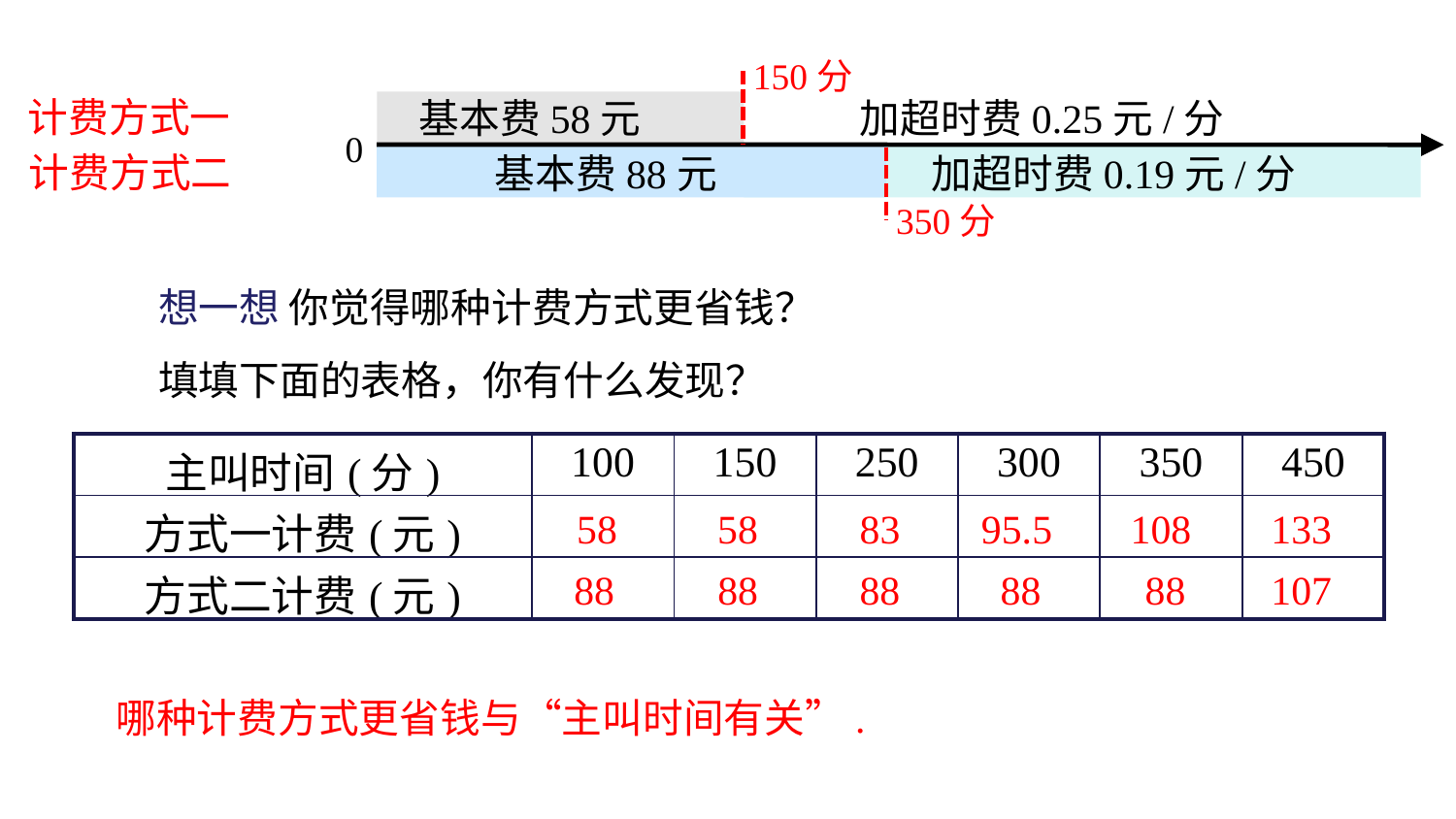

150分
计费方式一
加超时费0.25元/分
基本费58元

基本费88元
加超时费0.19元/分

0
计费方式二
350分
想一想 你觉得哪种计费方式更省钱？
填填下面的表格，你有什么发现？
| 主叫时间(分) | 100 | 150 | 250 | 300 | 350 | 450 |
| --- | --- | --- | --- | --- | --- | --- |
| 方式一计费(元) |  |  |  |  |  |  |
| 方式二计费(元) |  |  |  |  |  |  |
58
58
83
95.5
108
133
88
88
88
88
88
107
哪种计费方式更省钱与“主叫时间有关”.